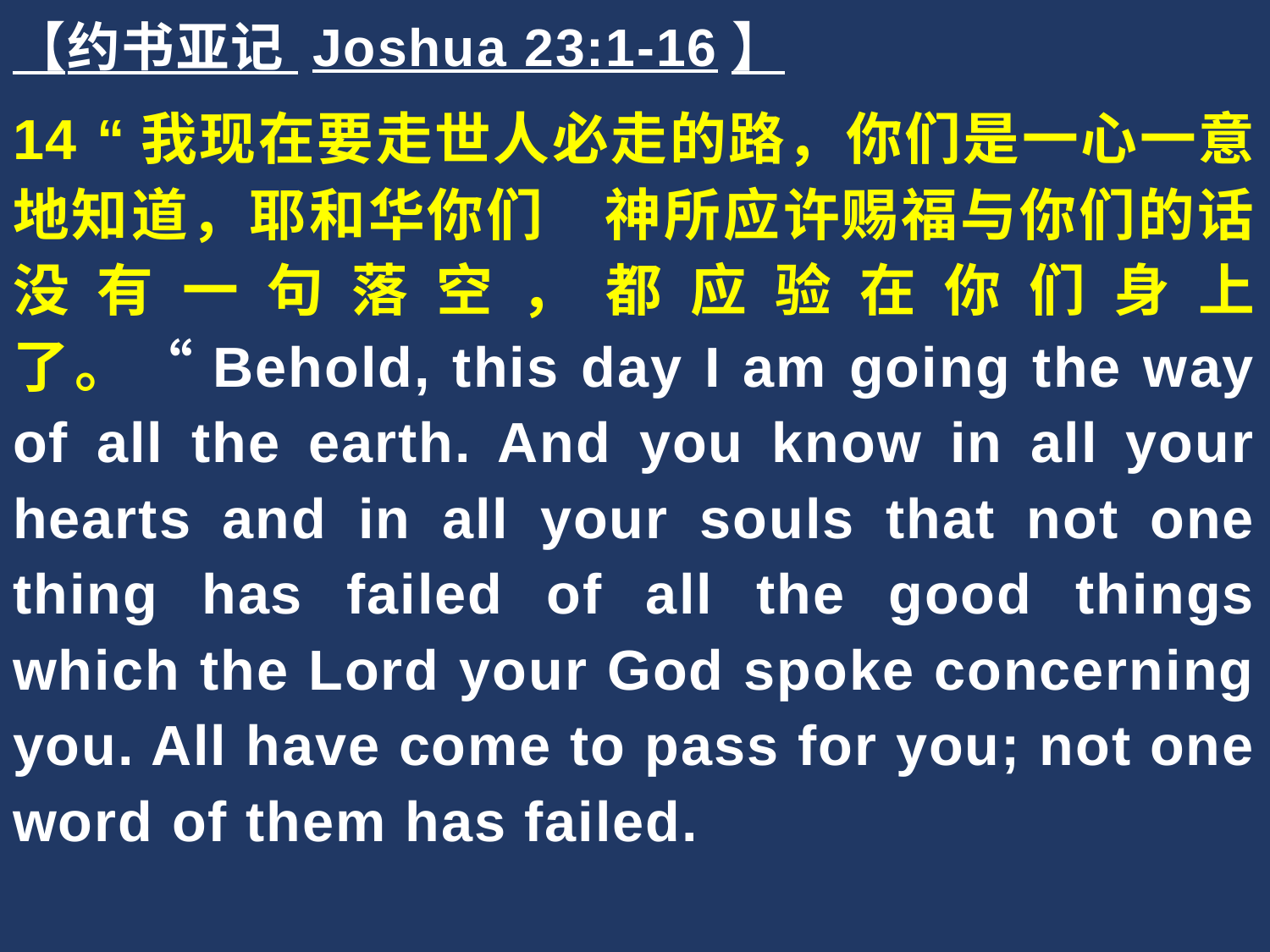

【约书亚记 Joshua 23:1-16】
14 “我现在要走世人必走的路，你们是一心一意地知道，耶和华你们　神所应许赐福与你们的话没有一句落空，都应验在你们身上了。“Behold, this day I am going the way of all the earth. And you know in all your hearts and in all your souls that not one thing has failed of all the good things which the Lord your God spoke concerning you. All have come to pass for you; not one word of them has failed.